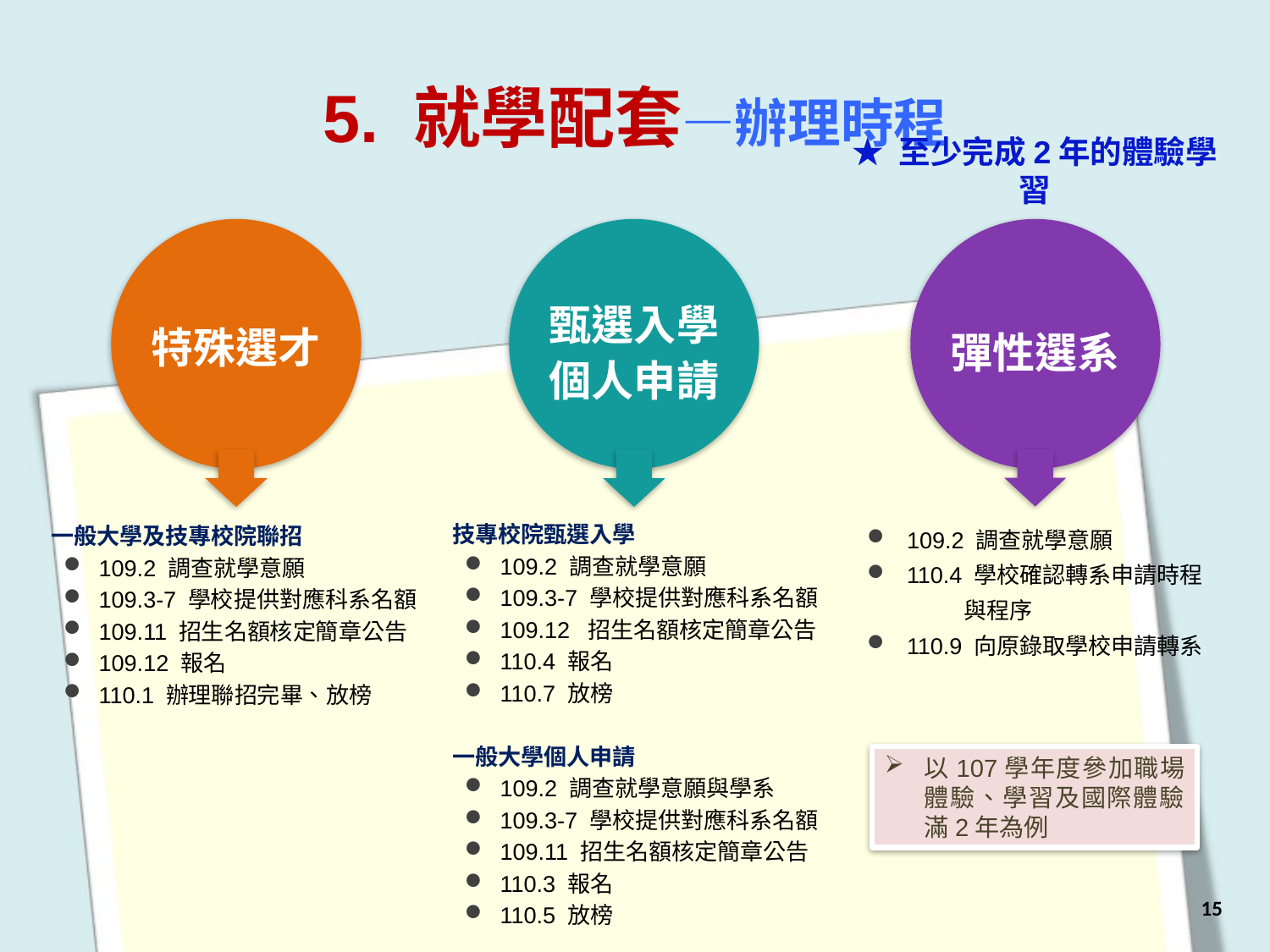

5. 就學配套—辦理時程
★ 至少完成2年的體驗學習

特殊選才

一般大學及技專校院聯招
109.2 調查就學意願
109.3-7 學校提供對應科系名額
109.11 招生名額核定簡章公告
109.12 報名
110.1 辦理聯招完畢、放榜

甄選入學
個人申請

彈性選系

109.2 調查就學意願
110.4 學校確認轉系申請時程
                  與程序
110.9 向原錄取學校申請轉系

技專校院甄選入學
109.2 調查就學意願
109.3-7 學校提供對應科系名額
109.12  招生名額核定簡章公告
110.4 報名
110.7 放榜

一般大學個人申請
109.2 調查就學意願與學系
109.3-7 學校提供對應科系名額
109.11 招生名額核定簡章公告
110.3 報名
110.5 放榜
以107學年度參加職場體驗、學習及國際體驗滿2年為例
15